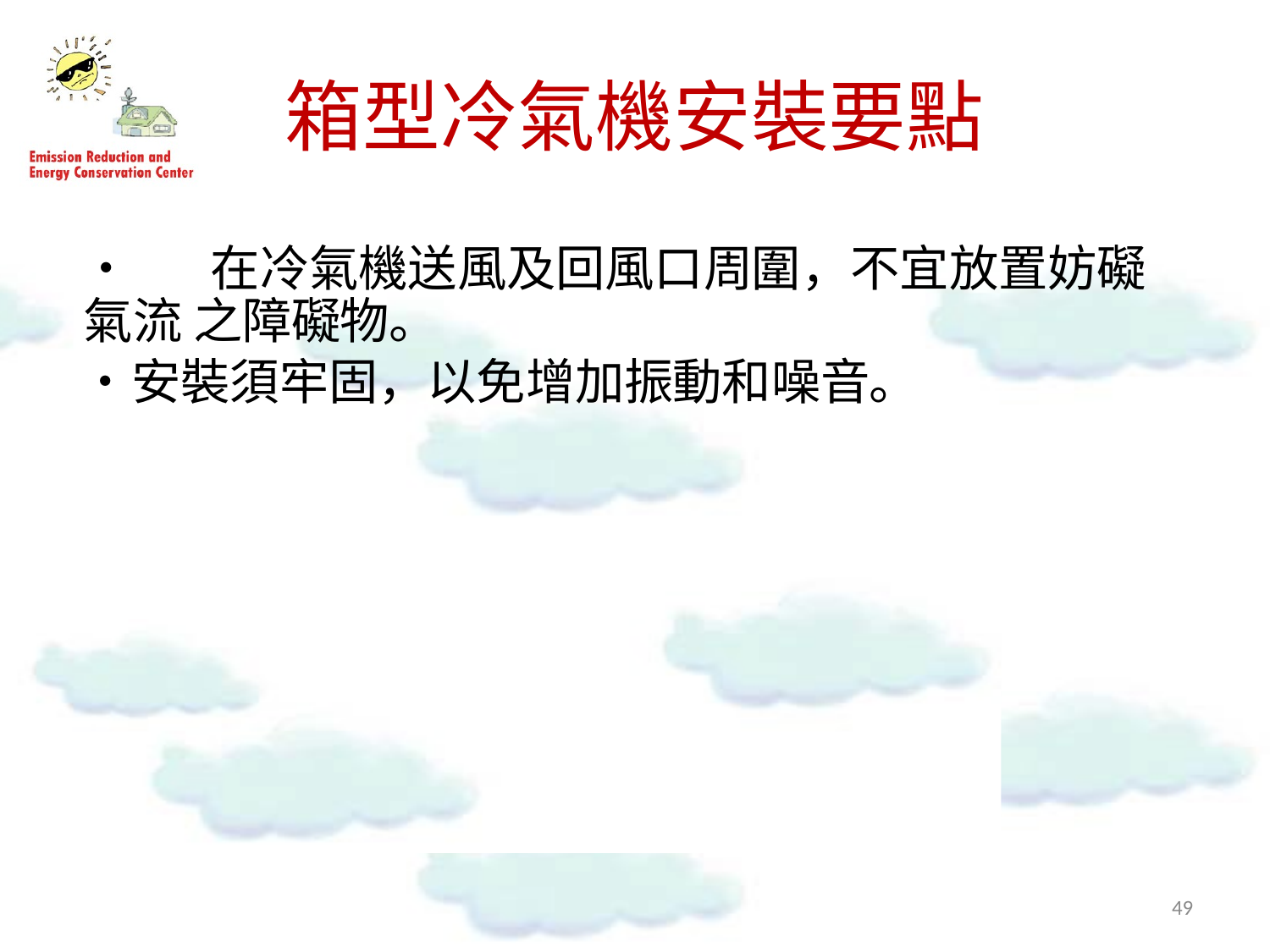

# 箱型冷氣機安裝要點
•	在冷氣機送風及回風口周圍，不宜放置妨礙氣流 之障礙物。
•	安裝須牢固，以免增加振動和噪音。
49